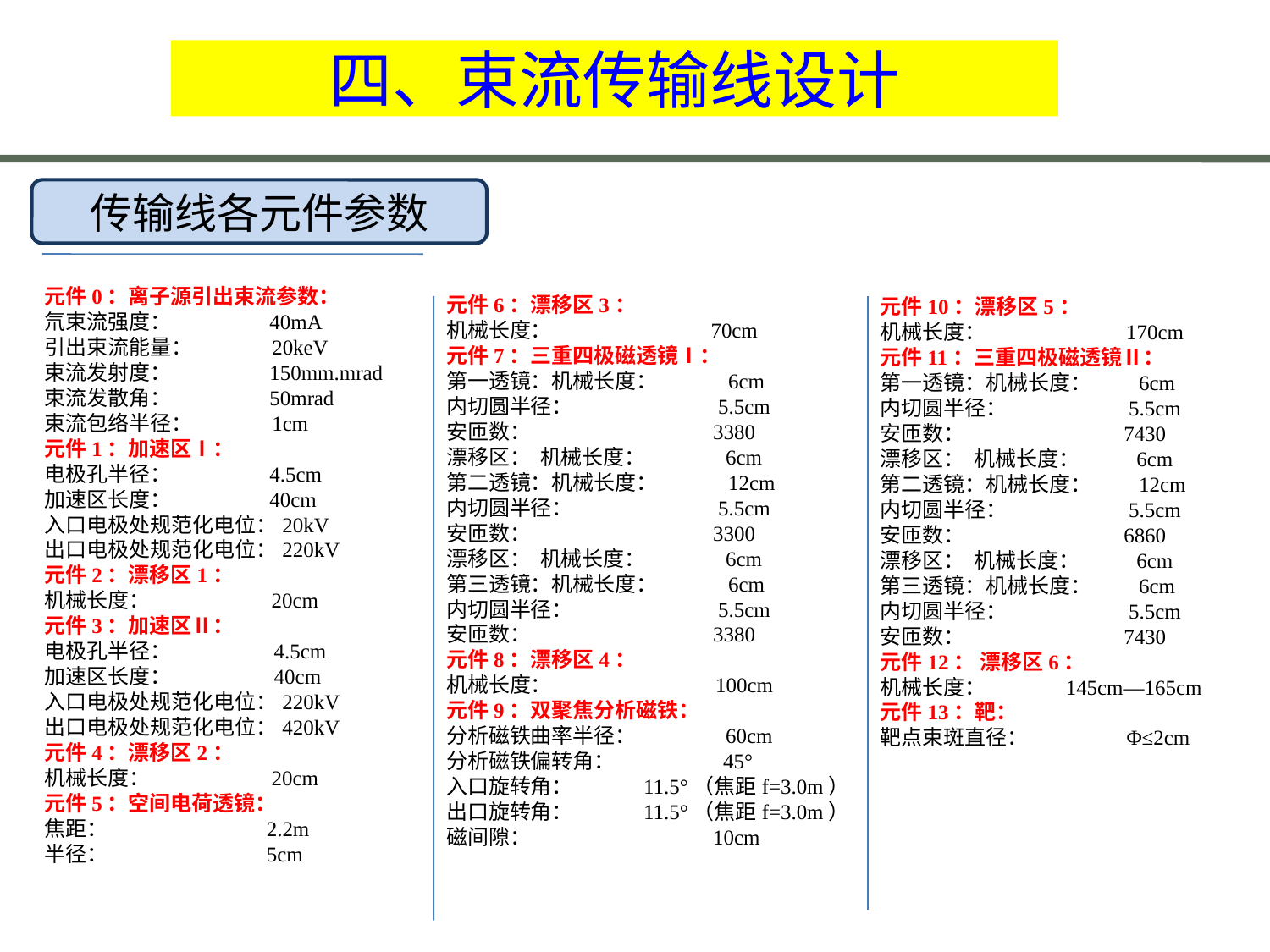

四、束流传输线设计

传输线各元件参数

元件0：离子源引出束流参数：
氘束流强度：                    40mA
引出束流能量：                20keV
束流发射度：                    150mm.mrad
束流发散角：                    50mrad
束流包络半径：                1cm
元件1：加速区Ⅰ：
电极孔半径：                    4.5cm
加速区长度：                    40cm
入口电极处规范化电位：20kV
出口电极处规范化电位：220kV
元件2：漂移区1：
机械长度：                         20cm
元件3：加速区Ⅱ：
电极孔半径：                     4.5cm
加速区长度：                     40cm
入口电极处规范化电位：220kV
出口电极处规范化电位：420kV
元件4：漂移区2：
机械长度：                         20cm
元件5：空间电荷透镜：
焦距：                                 2.2m
半径：                                 5cm
元件6：漂移区3：
机械长度：                                 70cm
元件7：三重四极磁透镜Ⅰ：
第一透镜：机械长度：              6cm
内切圆半径：                              5.5cm
安匝数：                                      3380
漂移区：  机械长度：                6cm
第二透镜：机械长度：              12cm
内切圆半径：                              5.5cm
安匝数：                                      3300
漂移区：  机械长度：                6cm
第三透镜：机械长度：              6cm
内切圆半径：                              5.5cm
安匝数：                                      3380
元件8：漂移区4：
机械长度：                                  100cm
元件9：双聚焦分析磁铁：
分析磁铁曲率半径：                  60cm
分析磁铁偏转角：                      45°
入口旋转角：              11.5°（焦距f=3.0m）
出口旋转角：              11.5°（焦距f=3.0m）
磁间隙：                                      10cm
元件10：漂移区5：
机械长度：                             170cm
元件11：三重四极磁透镜Ⅱ：
第一透镜：机械长度：         6cm
内切圆半径：                         5.5cm
安匝数：                                 7430
漂移区：  机械长度：           6cm
第二透镜：机械长度：         12cm
内切圆半径：                         5.5cm
安匝数：                                 6860
漂移区：  机械长度：           6cm
第三透镜：机械长度：         6cm
内切圆半径：                         5.5cm
安匝数：                                 7430
元件12： 漂移区6：
机械长度：                145cm—165cm
元件13：靶：
靶点束斑直径：                    Φ≤2cm